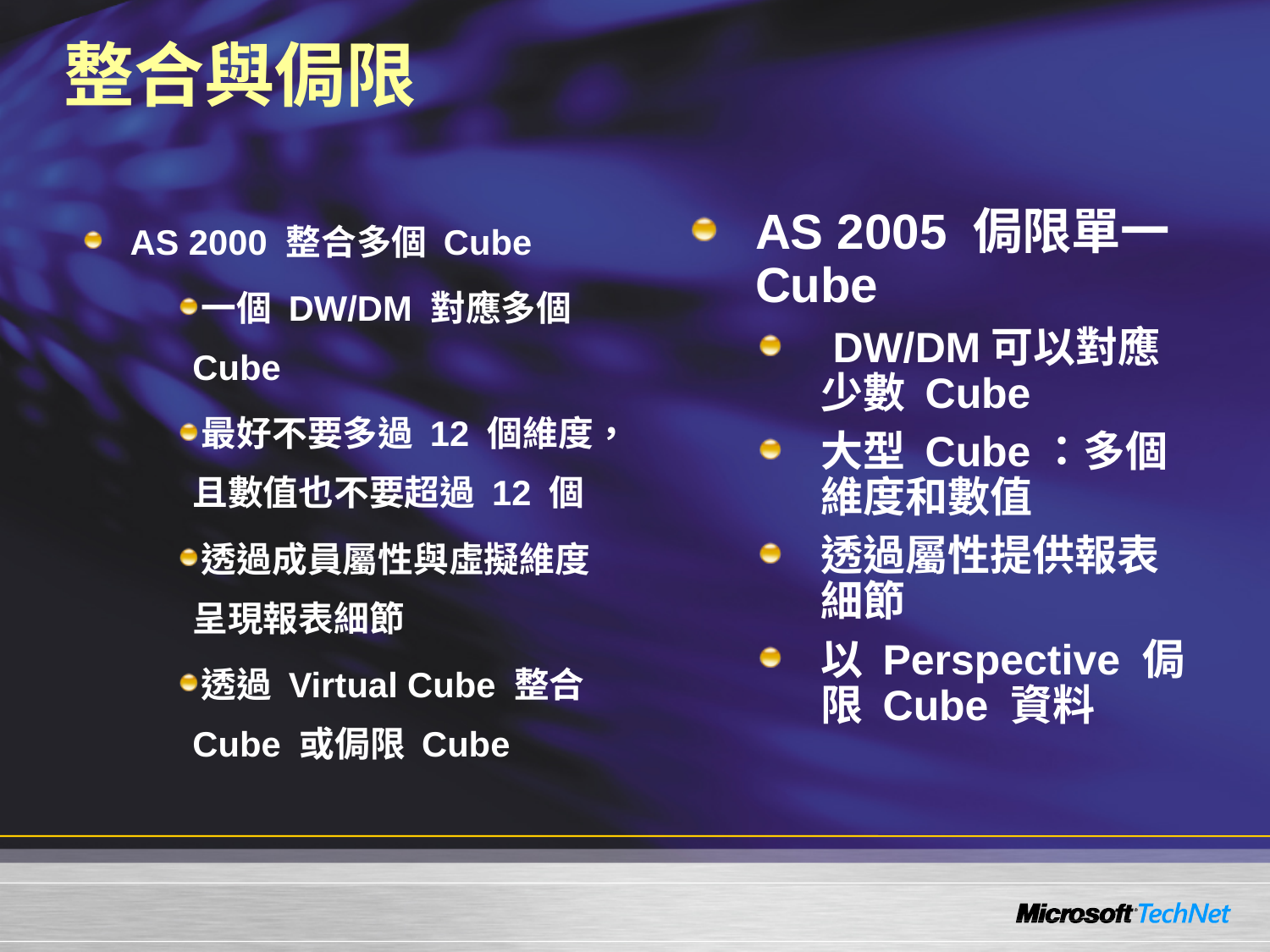

# 整合與侷限
AS 2000 整合多個 Cube
一個 DW/DM 對應多個 Cube
最好不要多過 12 個維度，且數值也不要超過 12 個
透過成員屬性與虛擬維度呈現報表細節
透過 Virtual Cube 整合 Cube 或侷限 Cube
AS 2005 侷限單一 Cube
 DW/DM可以對應少數 Cube
大型 Cube：多個維度和數值
透過屬性提供報表細節
以 Perspective 侷限 Cube 資料